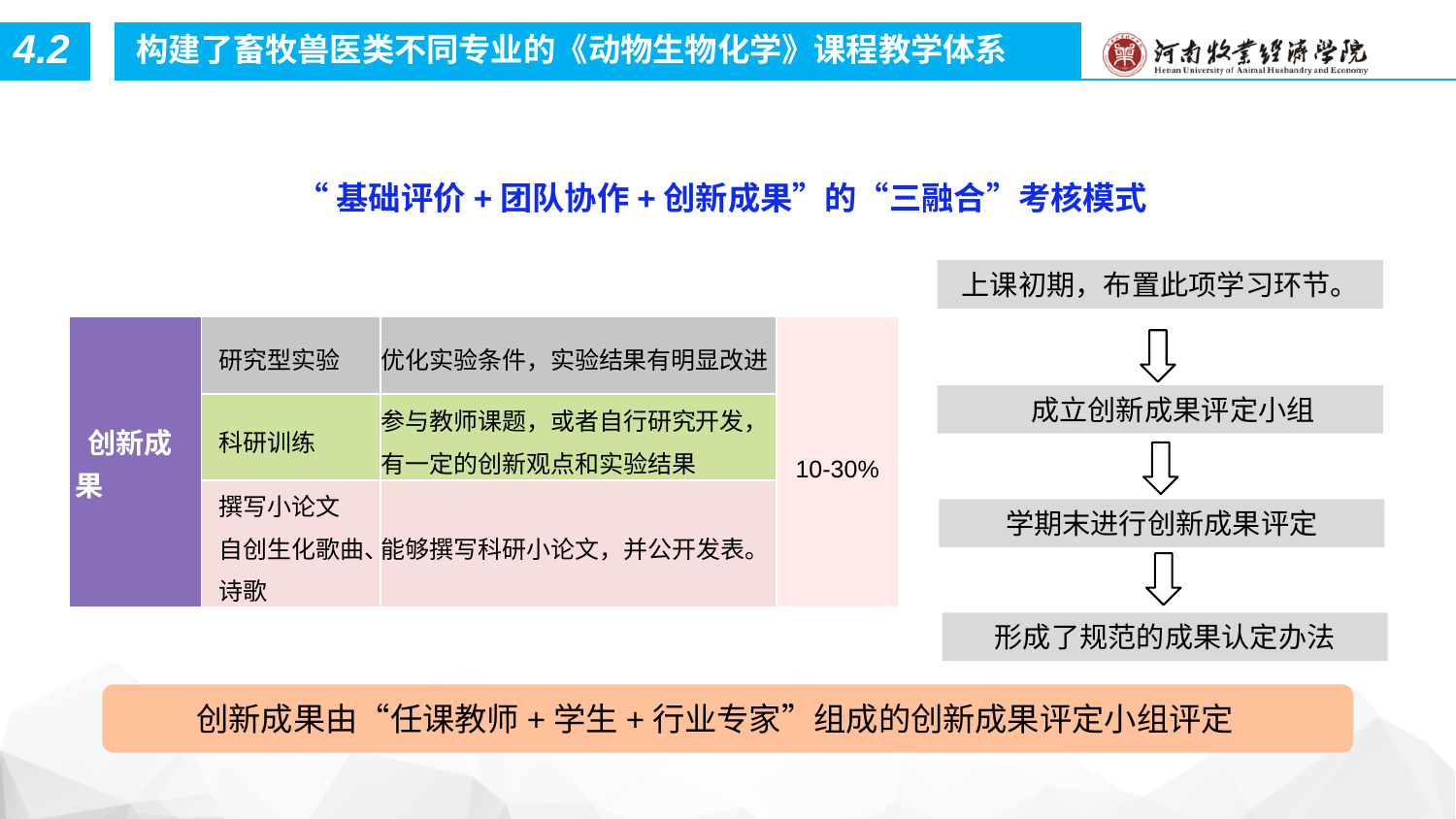

4.2
构建了畜牧兽医类不同专业的《动物生物化学》课程教学体系
“基础评价+团队协作+创新成果”的“三融合”考核模式
上课初期，布置此项学习环节。

   成立创新成果评定小组

学期末进行创新成果评定

形成了规范的成果认定办法
| 创新成果 | 研究型实验 | 优化实验条件，实验结果有明显改进 | 10-30% |
| --- | --- | --- | --- |
|  | 科研训练 | 参与教师课题，或者自行研究开发，有一定的创新观点和实验结果 |  |
|  | 撰写小论文 自创生化歌曲、 诗歌 | 能够撰写科研小论文，并公开发表。 |  |

      创新成果由“任课教师+学生+行业专家”组成的创新成果评定小组评定